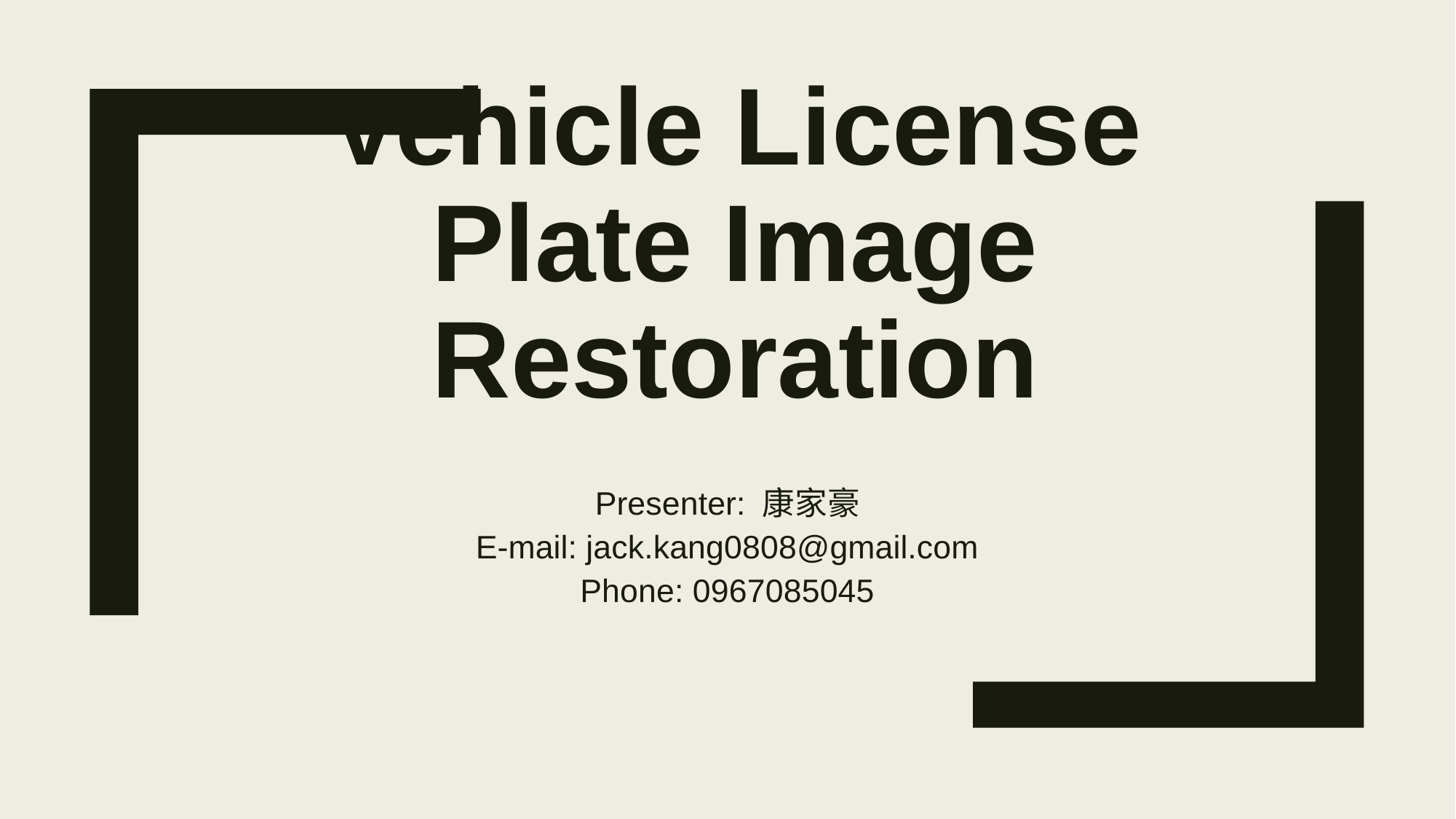

# Vehicle License Plate Image Restoration
Presenter: 康家豪
E-mail: jack.kang0808@gmail.com
Phone: 0967085045